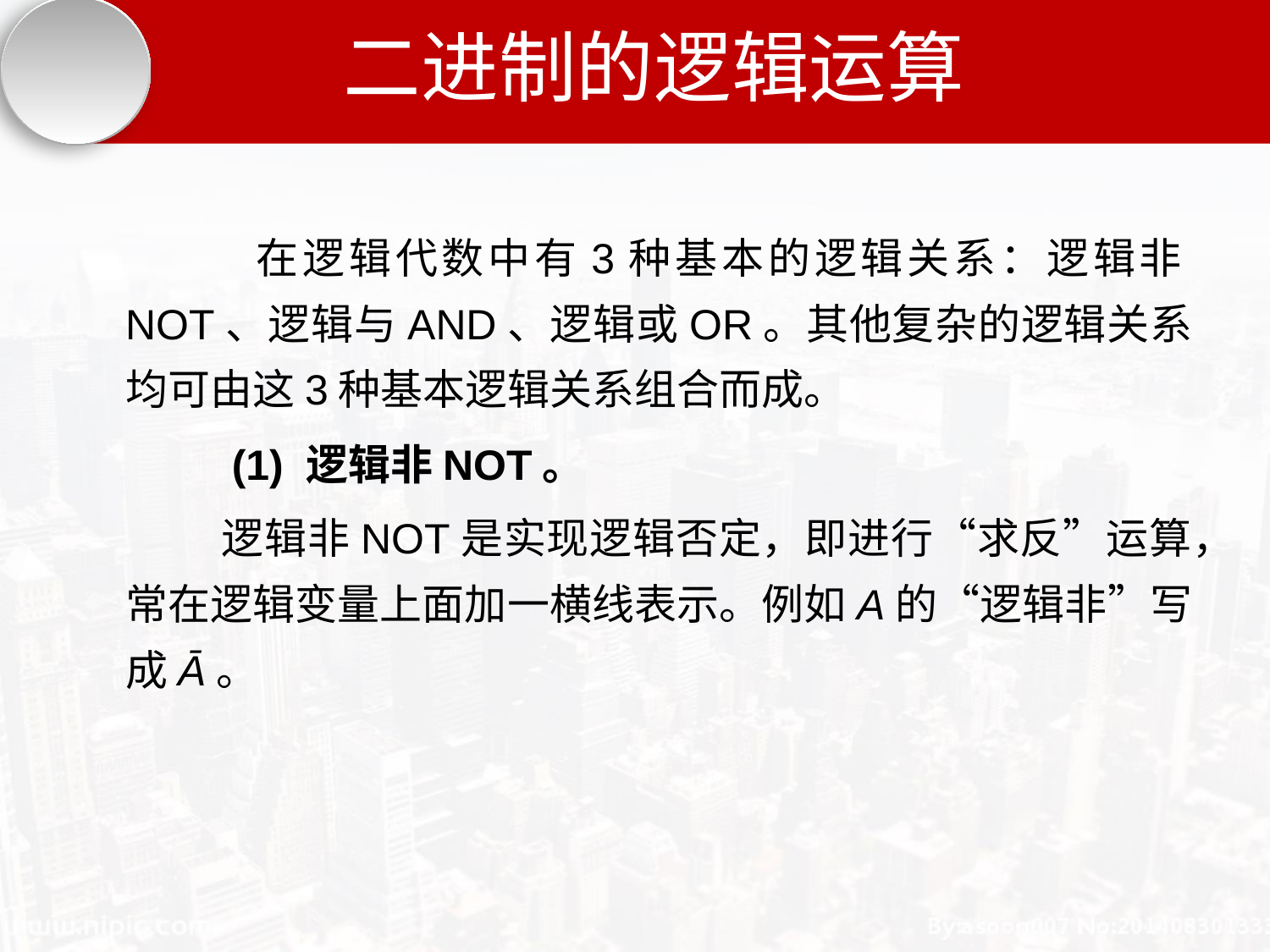

# 二进制的逻辑运算
            在逻辑代数中有3种基本的逻辑关系：逻辑非NOT、逻辑与AND、逻辑或OR。其他复杂的逻辑关系均可由这3种基本逻辑关系组合而成。
             (1) 逻辑非NOT。
             逻辑非NOT是实现逻辑否定，即进行“求反”运算，常在逻辑变量上面加一横线表示。例如A的“逻辑非”写成Ā。

49